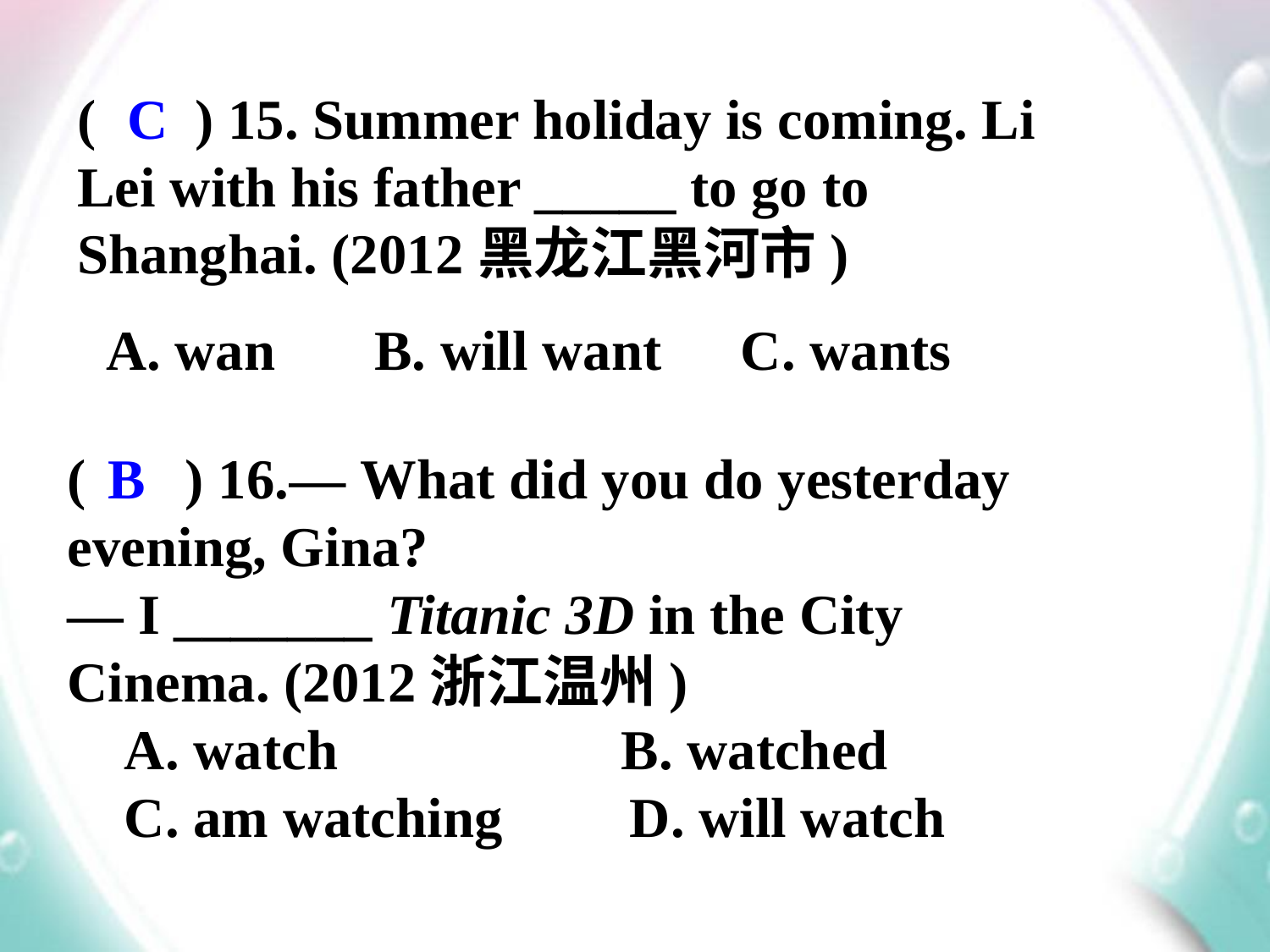

(       ) 15. Summer holiday is coming. Li Lei with his father _____ to go to Shanghai. (2012黑龙江黑河市)
  A. wan       B. will want	  C. wants
C
(       ) 16.— What did you do yesterday evening, Gina?
— I _______ Titanic 3D in the City Cinema. (2012浙江温州)
    A. watch                    B. watched
    C. am watching         D. will watch
B